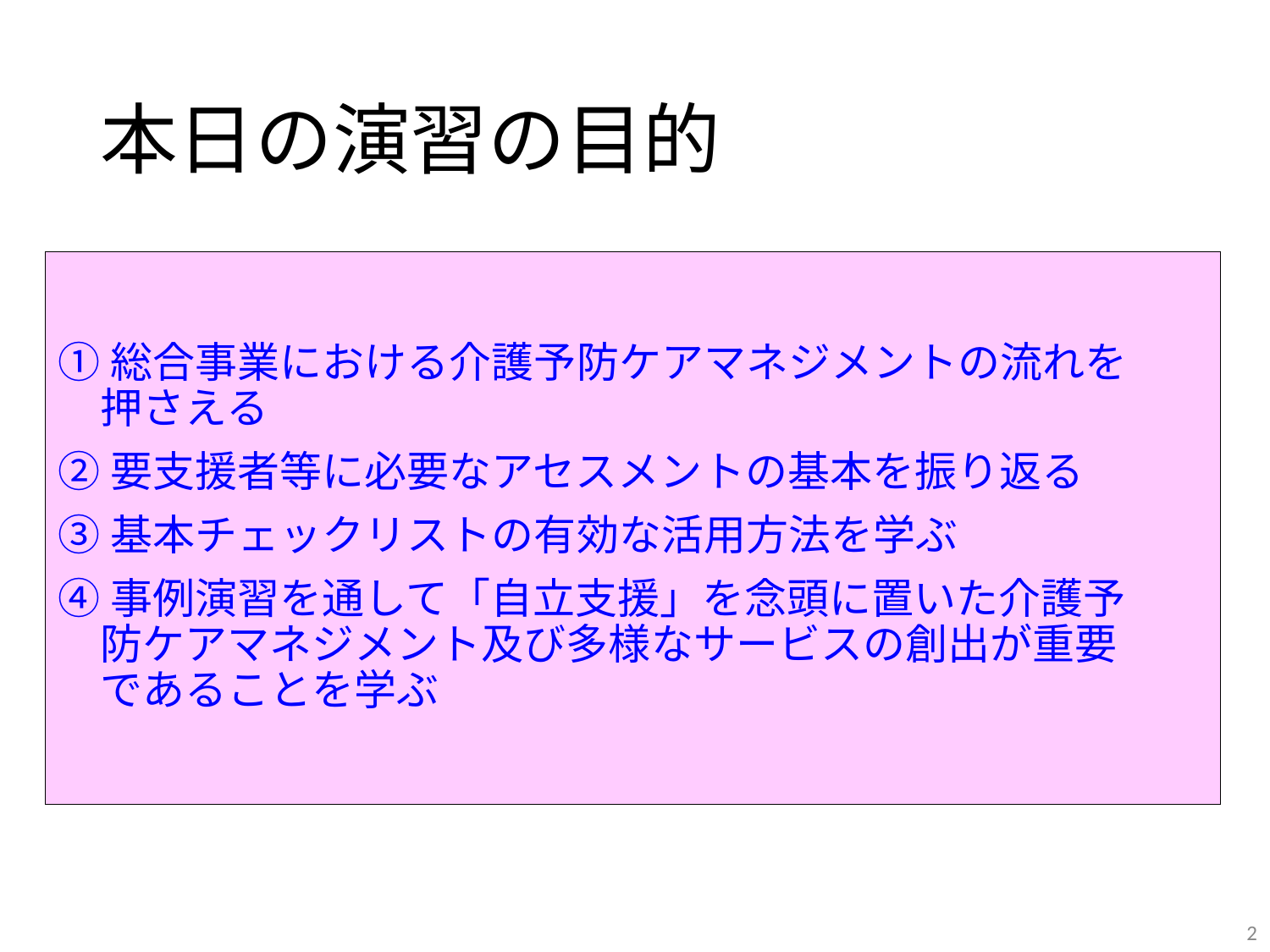

# 本日の演習の目的
①総合事業における介護予防ケアマネジメントの流れを
　押さえる
②要支援者等に必要なアセスメントの基本を振り返る
③基本チェックリストの有効な活用方法を学ぶ
④事例演習を通して「自立支援」を念頭に置いた介護予
　防ケアマネジメント及び多様なサービスの創出が重要
　であることを学ぶ
2